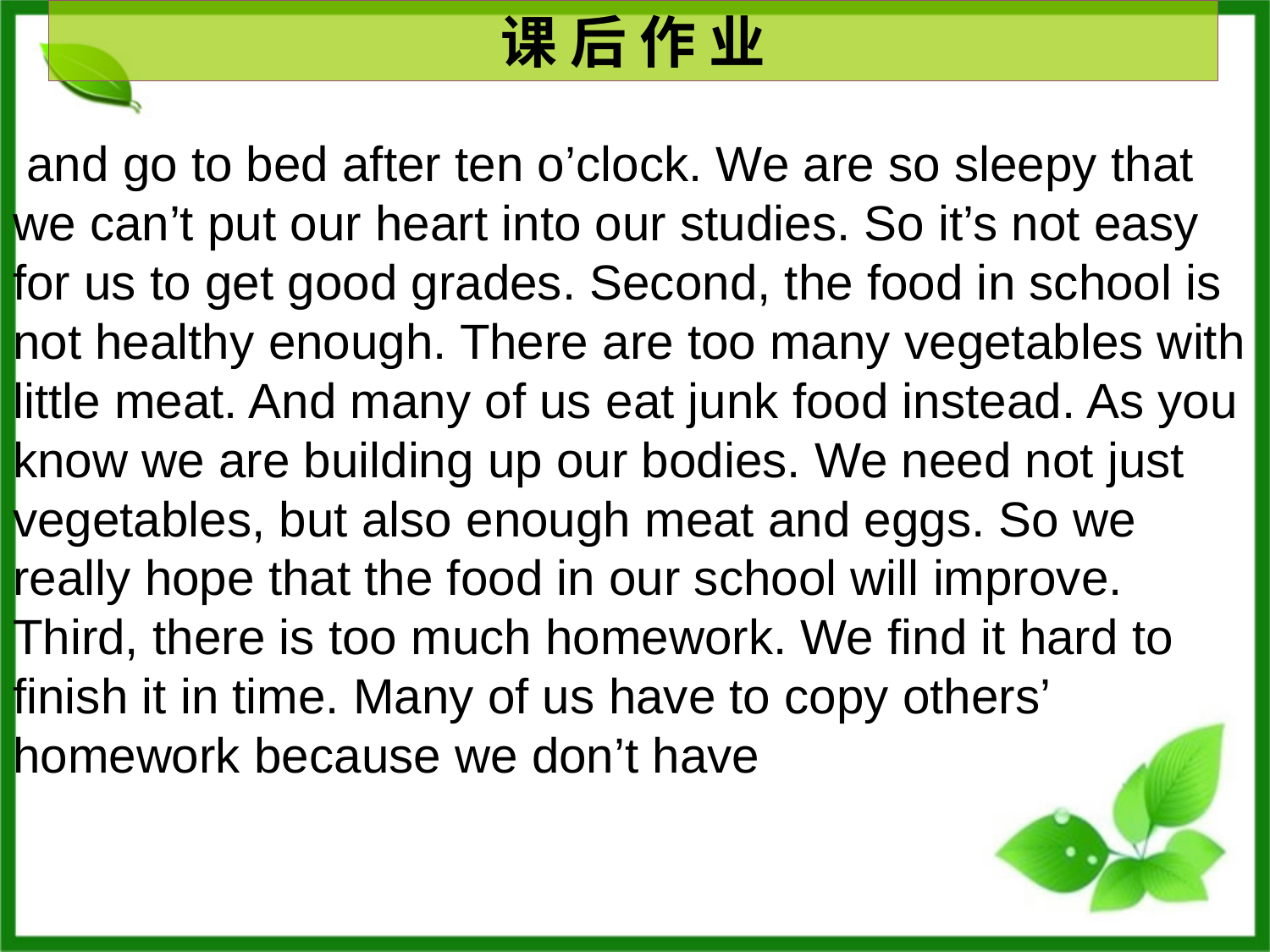

课 后 作 业
 and go to bed after ten o’clock. We are so sleepy that we can’t put our heart into our studies. So it’s not easy for us to get good grades. Second, the food in school is not healthy enough. There are too many vegetables with little meat. And many of us eat junk food instead. As you know we are building up our bodies. We need not just vegetables, but also enough meat and eggs. So we really hope that the food in our school will improve. Third, there is too much homework. We find it hard to finish it in time. Many of us have to copy others’ homework because we don’t have